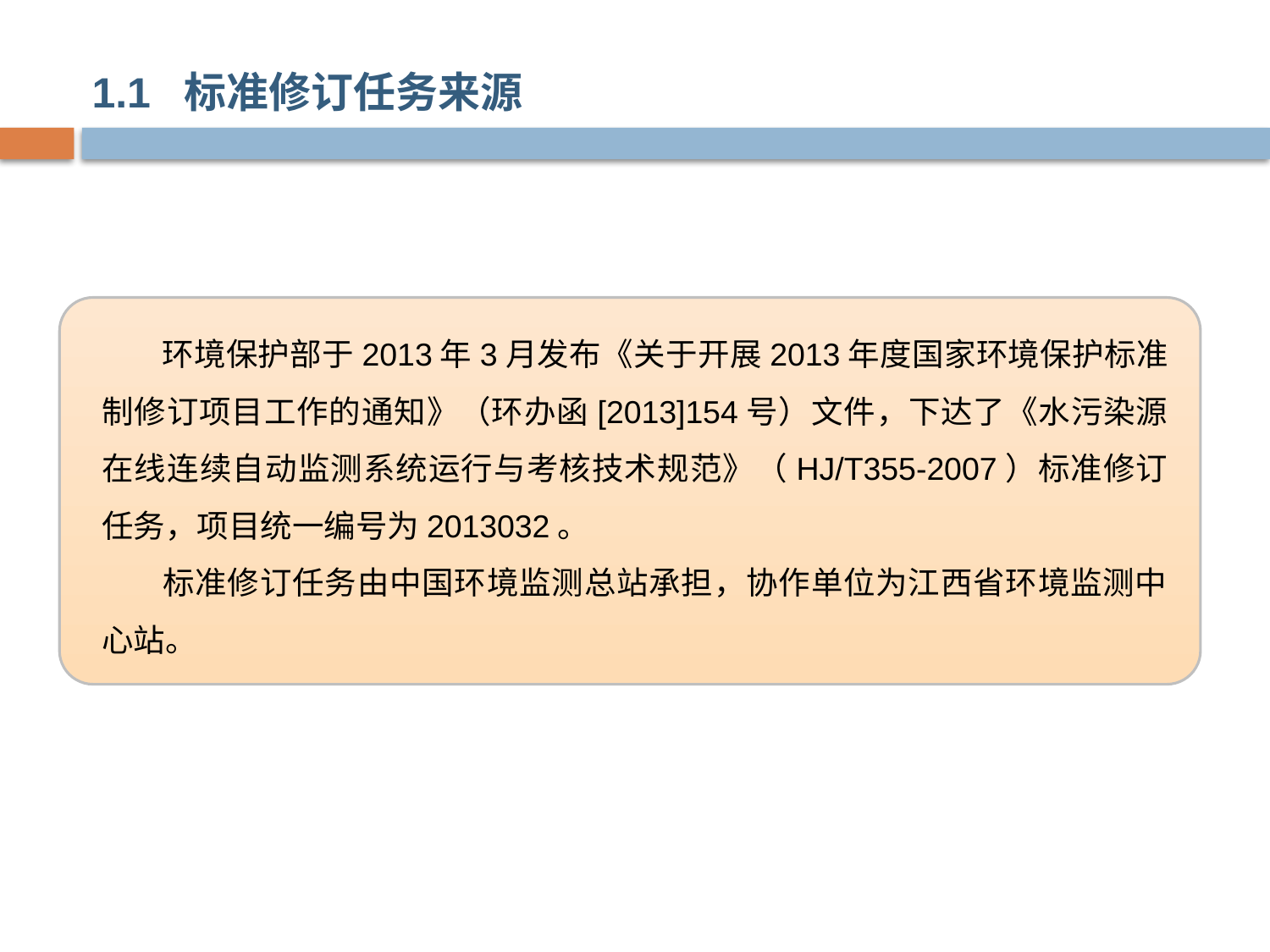

1.1  标准修订任务来源
  环境保护部于2013年3月发布《关于开展2013年度国家环境保护标准制修订项目工作的通知》（环办函[2013]154号）文件，下达了《水污染源在线连续自动监测系统运行与考核技术规范》（HJ/T355-2007）标准修订任务，项目统一编号为2013032。
  标准修订任务由中国环境监测总站承担，协作单位为江西省环境监测中心站。

4